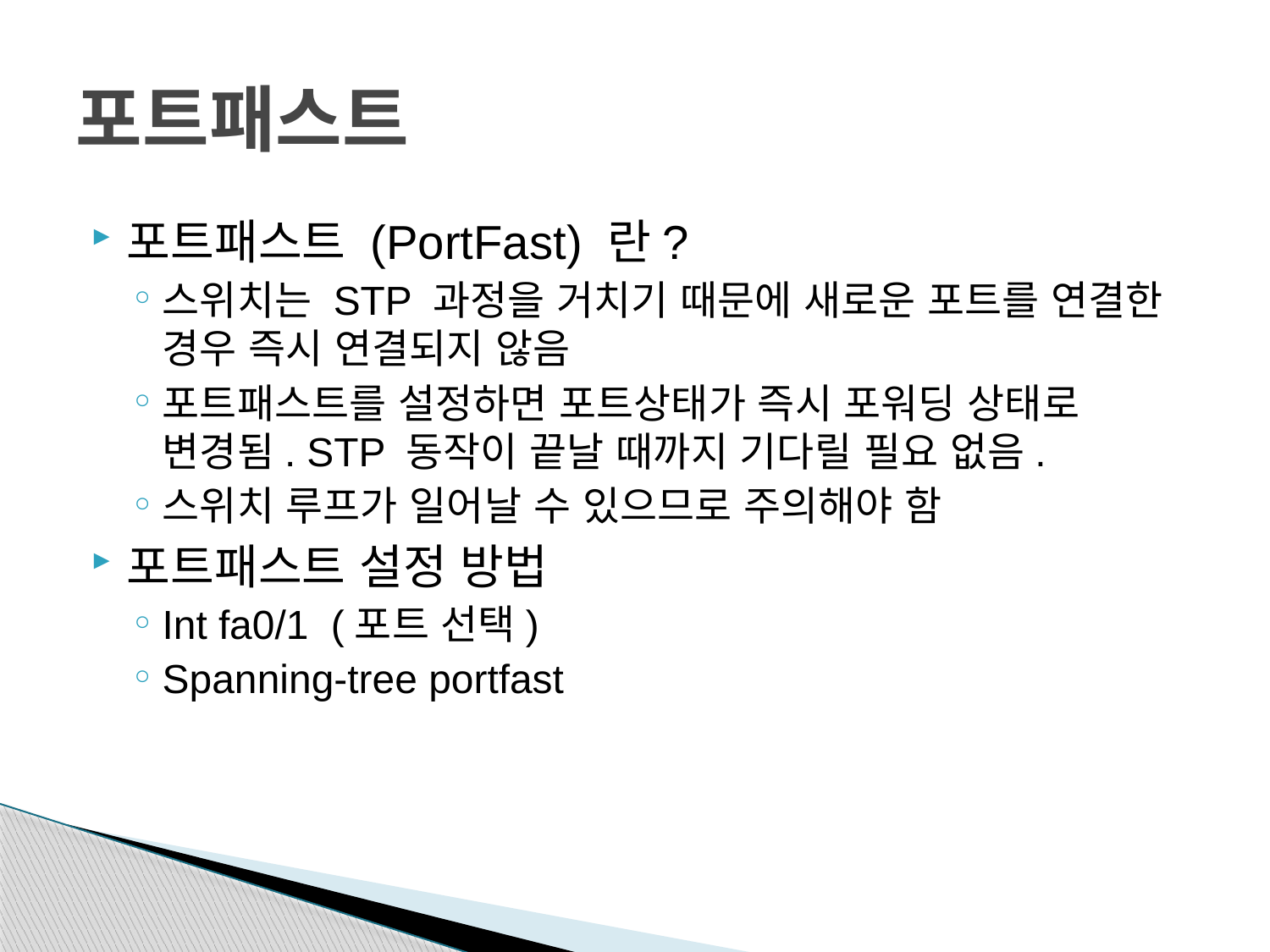

# 포트패스트
포트패스트 (PortFast) 란?
스위치는 STP 과정을 거치기 때문에 새로운 포트를 연결한 경우 즉시 연결되지 않음
포트패스트를 설정하면 포트상태가 즉시 포워딩 상태로 변경됨. STP 동작이 끝날 때까지 기다릴 필요 없음.
스위치 루프가 일어날 수 있으므로 주의해야 함
포트패스트 설정 방법
Int fa0/1  (포트 선택)
Spanning-tree portfast